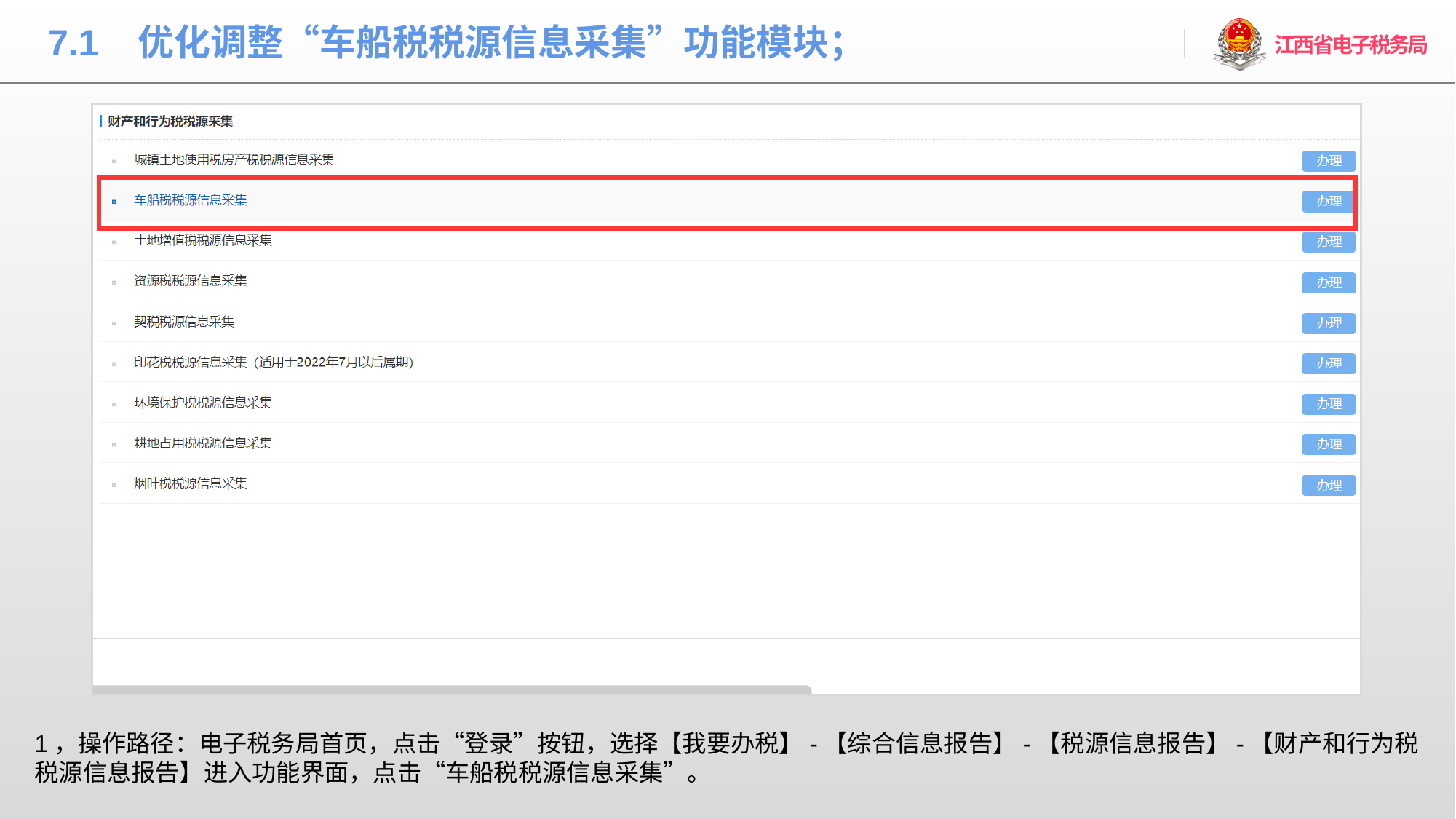

7.1   优化调整“车船税税源信息采集”功能模块；

1，操作路径：电子税务局首页，点击“登录”按钮，选择【我要办税】-【综合信息报告】-【税源信息报告】-【财产和行为税税源信息报告】进入功能界面，点击“车船税税源信息采集”。